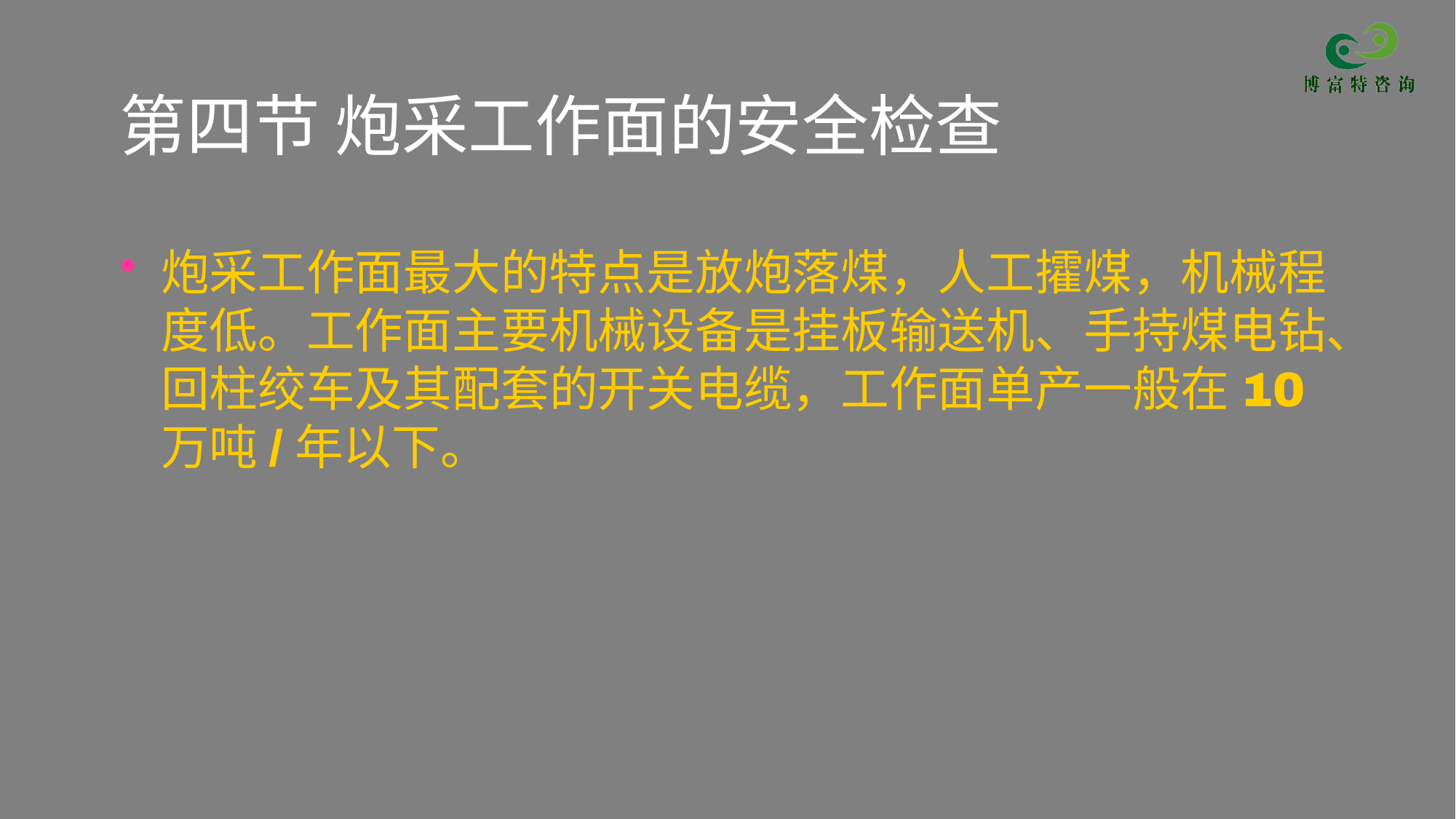

# 第四节 炮采工作面的安全检查
炮采工作面最大的特点是放炮落煤，人工攉煤，机械程度低。工作面主要机械设备是挂板输送机、手持煤电钻、回柱绞车及其配套的开关电缆，工作面单产一般在10万吨/年以下。